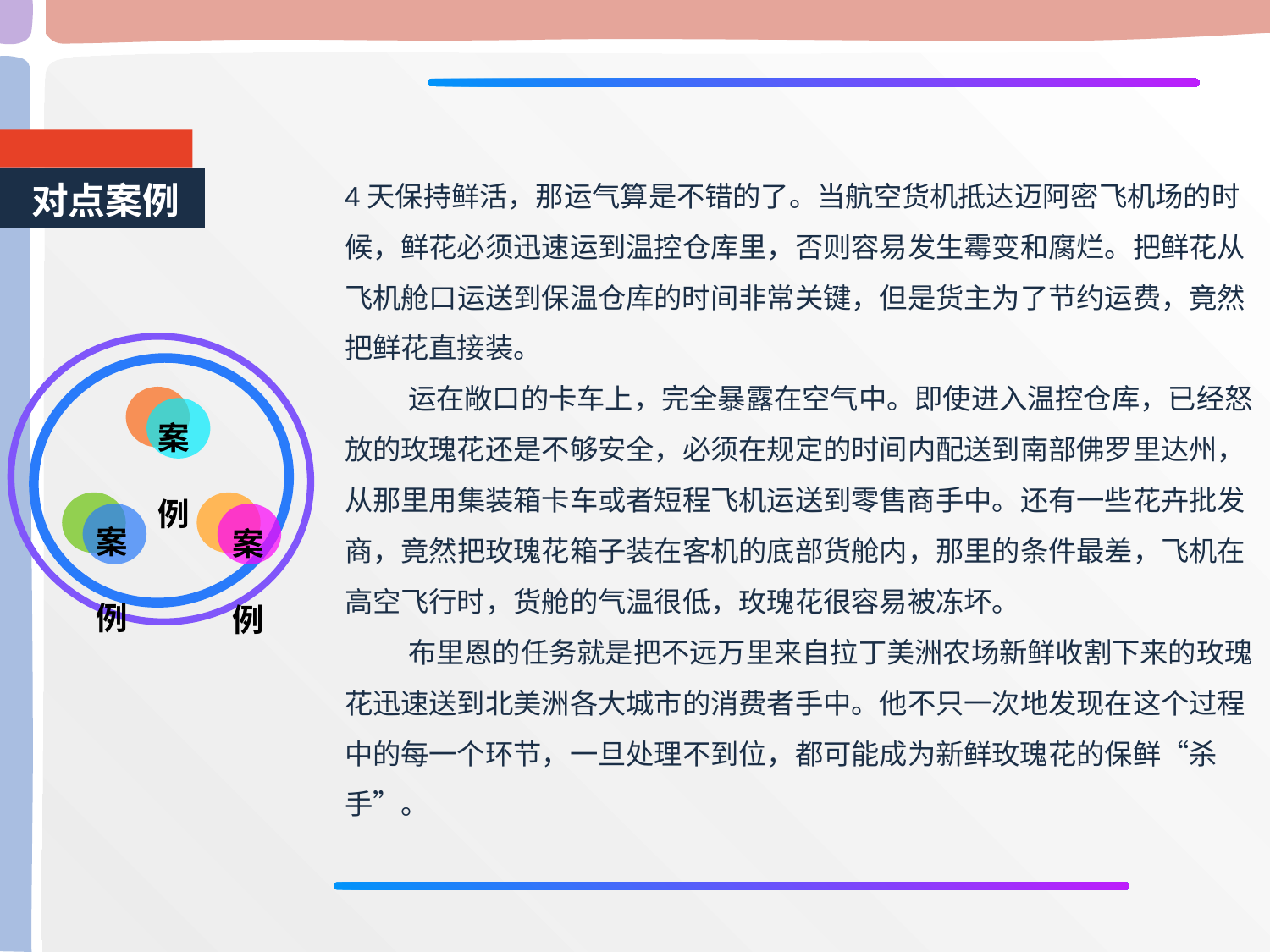

4天保持鲜活，那运气算是不错的了。当航空货机抵达迈阿密飞机场的时候，鲜花必须迅速运到温控仓库里，否则容易发生霉变和腐烂。把鲜花从飞机舱口运送到保温仓库的时间非常关键，但是货主为了节约运费，竟然把鲜花直接装。
运在敞口的卡车上，完全暴露在空气中。即使进入温控仓库，已经怒放的玫瑰花还是不够安全，必须在规定的时间内配送到南部佛罗里达州，从那里用集装箱卡车或者短程飞机运送到零售商手中。还有一些花卉批发商，竟然把玫瑰花箱子装在客机的底部货舱内，那里的条件最差，飞机在高空飞行时，货舱的气温很低，玫瑰花很容易被冻坏。
布里恩的任务就是把不远万里来自拉丁美洲农场新鲜收割下来的玫瑰花迅速送到北美洲各大城市的消费者手中。他不只一次地发现在这个过程中的每一个环节，一旦处理不到位，都可能成为新鲜玫瑰花的保鲜“杀手”。

对点案例

案  例

案  例
案  例